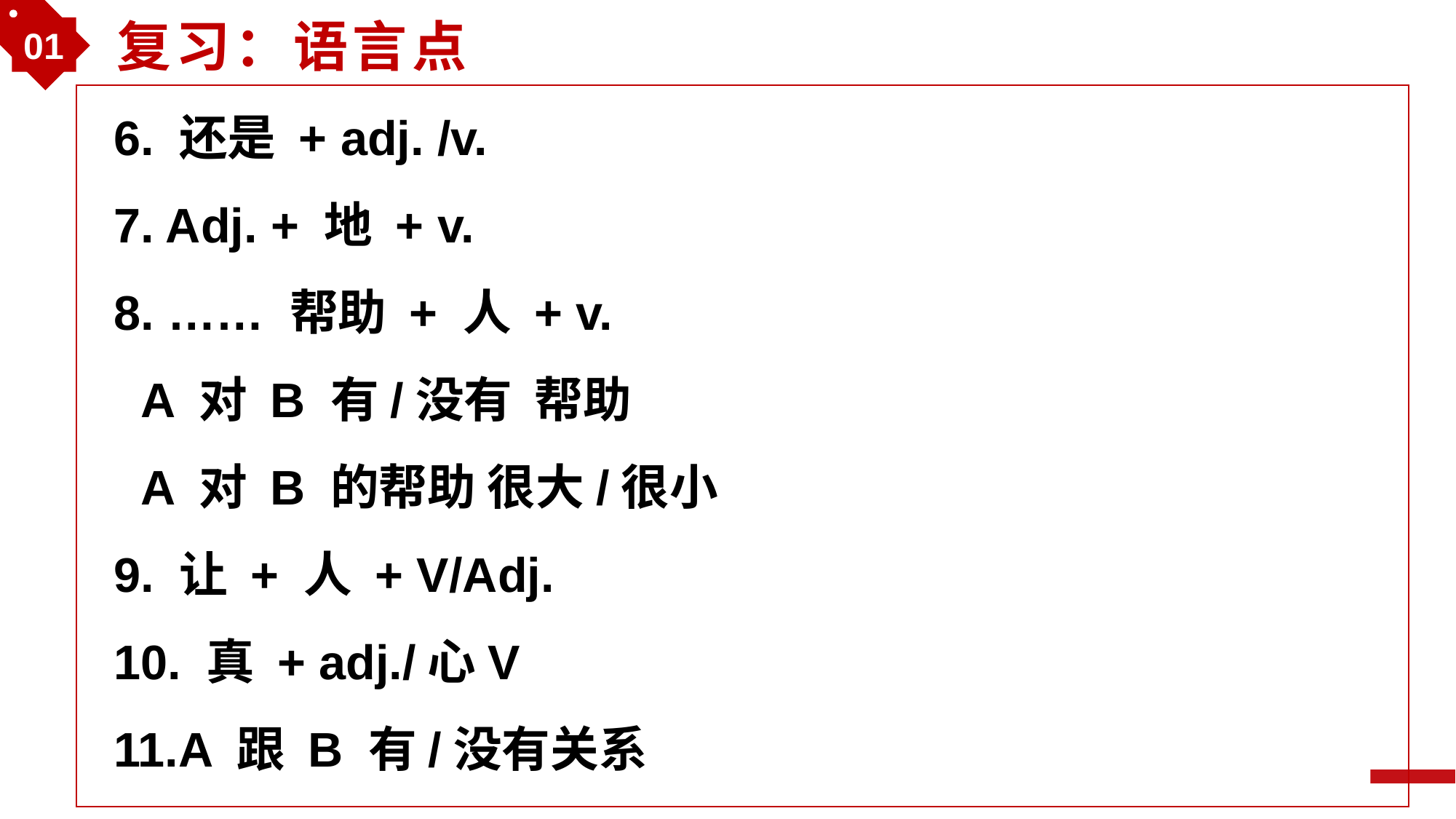

01
复习：语言点
6. 还是 + adj. /v.
7. Adj. + 地 + v.
8. …… 帮助 + 人 + v.
  A 对 B 有/没有  帮助
  A 对 B 的帮助 很大/很小
9. 让 + 人 + V/Adj.
10. 真 + adj./心V
11.A 跟 B 有/没有关系